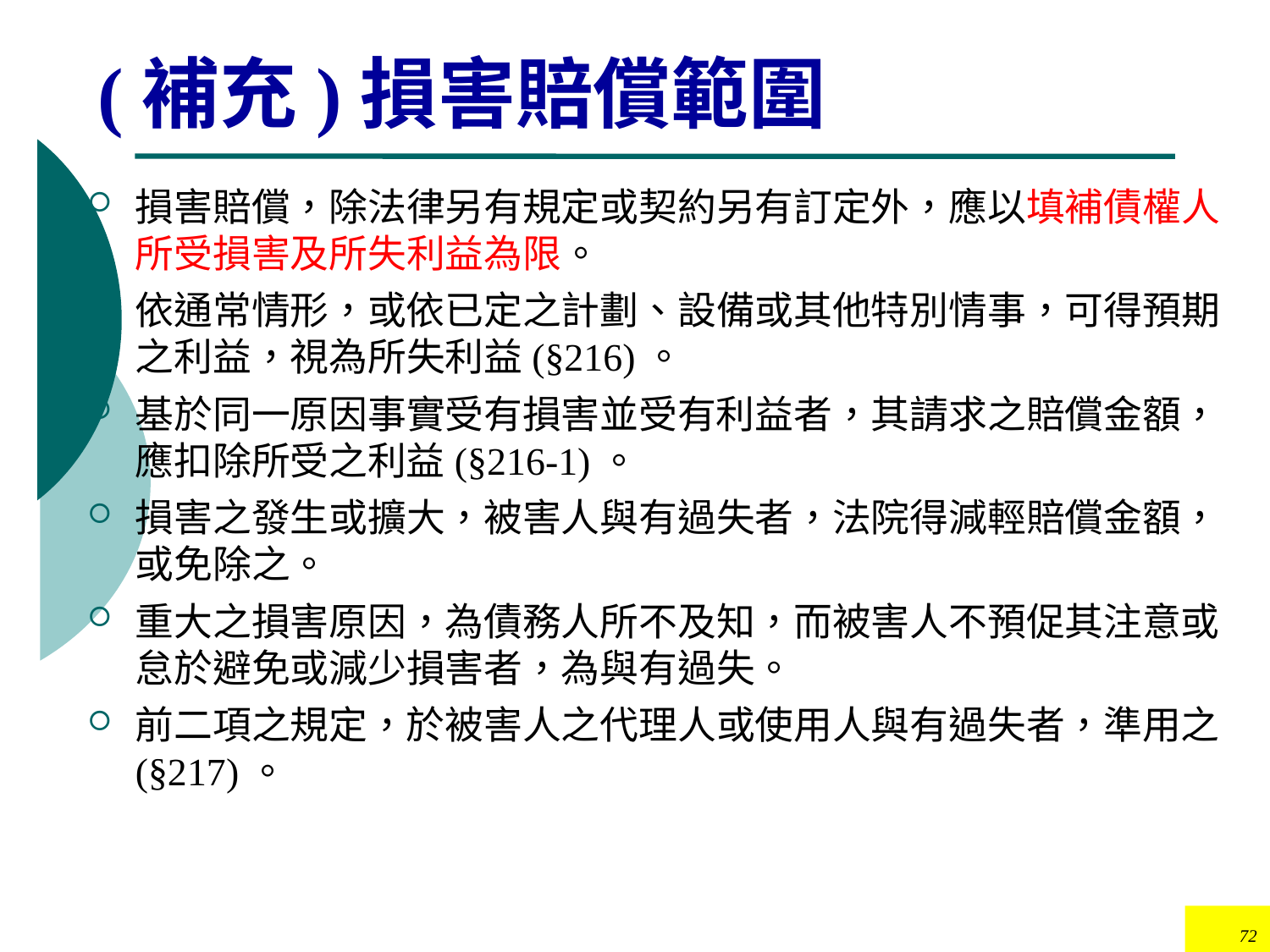

# (補充)損害賠償範圍
損害賠償，除法律另有規定或契約另有訂定外，應以填補債權人所受損害及所失利益為限。
依通常情形，或依已定之計劃、設備或其他特別情事，可得預期之利益，視為所失利益(§216)。
基於同一原因事實受有損害並受有利益者，其請求之賠償金額，應扣除所受之利益(§216-1)。
損害之發生或擴大，被害人與有過失者，法院得減輕賠償金額，或免除之。
重大之損害原因，為債務人所不及知，而被害人不預促其注意或怠於避免或減少損害者，為與有過失。
前二項之規定，於被害人之代理人或使用人與有過失者，準用之(§217)。
72